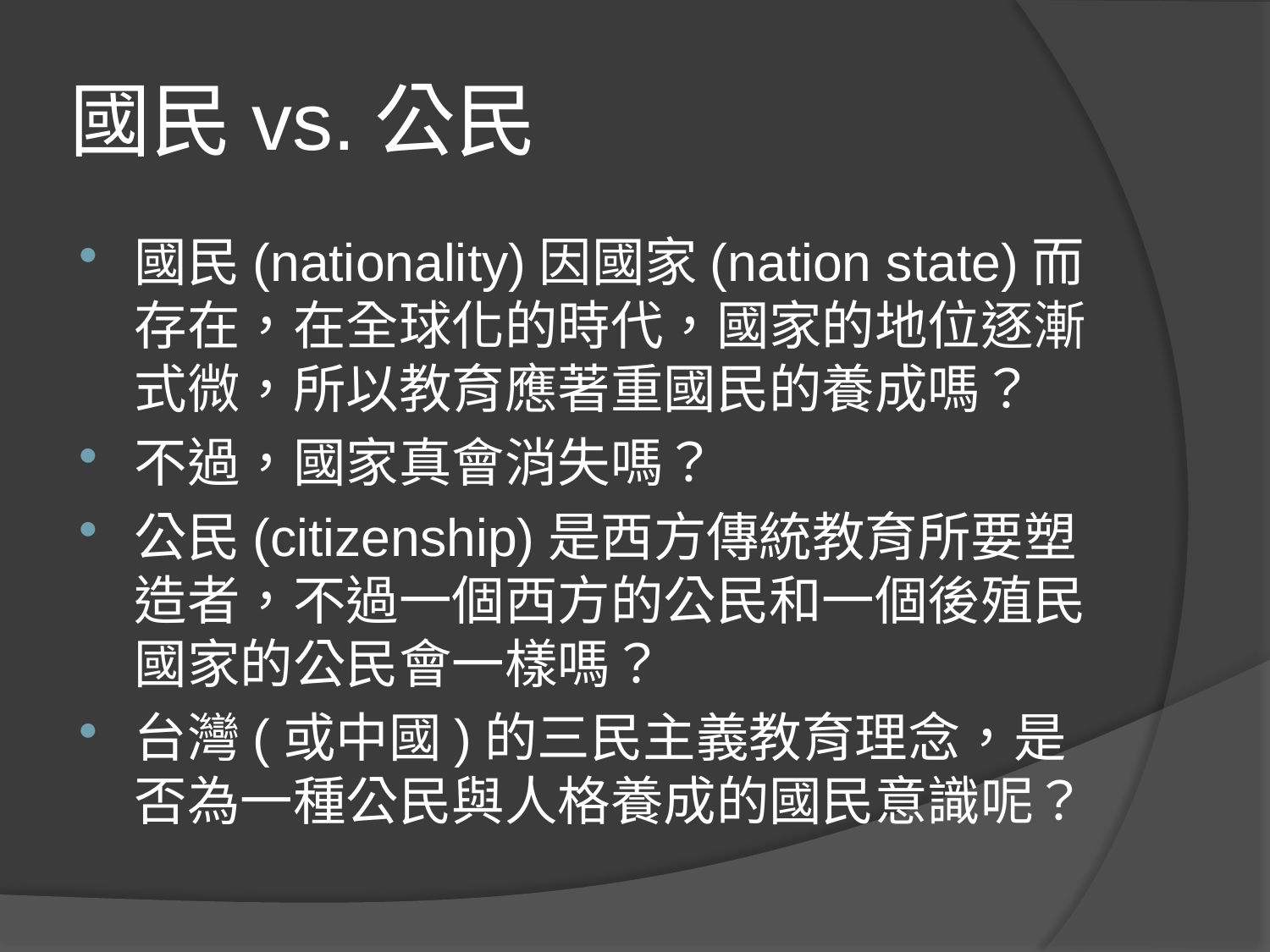

# 國民vs.公民
國民(nationality)因國家(nation state)而存在，在全球化的時代，國家的地位逐漸式微，所以教育應著重國民的養成嗎？
不過，國家真會消失嗎？
公民(citizenship)是西方傳統教育所要塑造者，不過一個西方的公民和一個後殖民國家的公民會一樣嗎？
台灣(或中國)的三民主義教育理念，是否為一種公民與人格養成的國民意識呢？